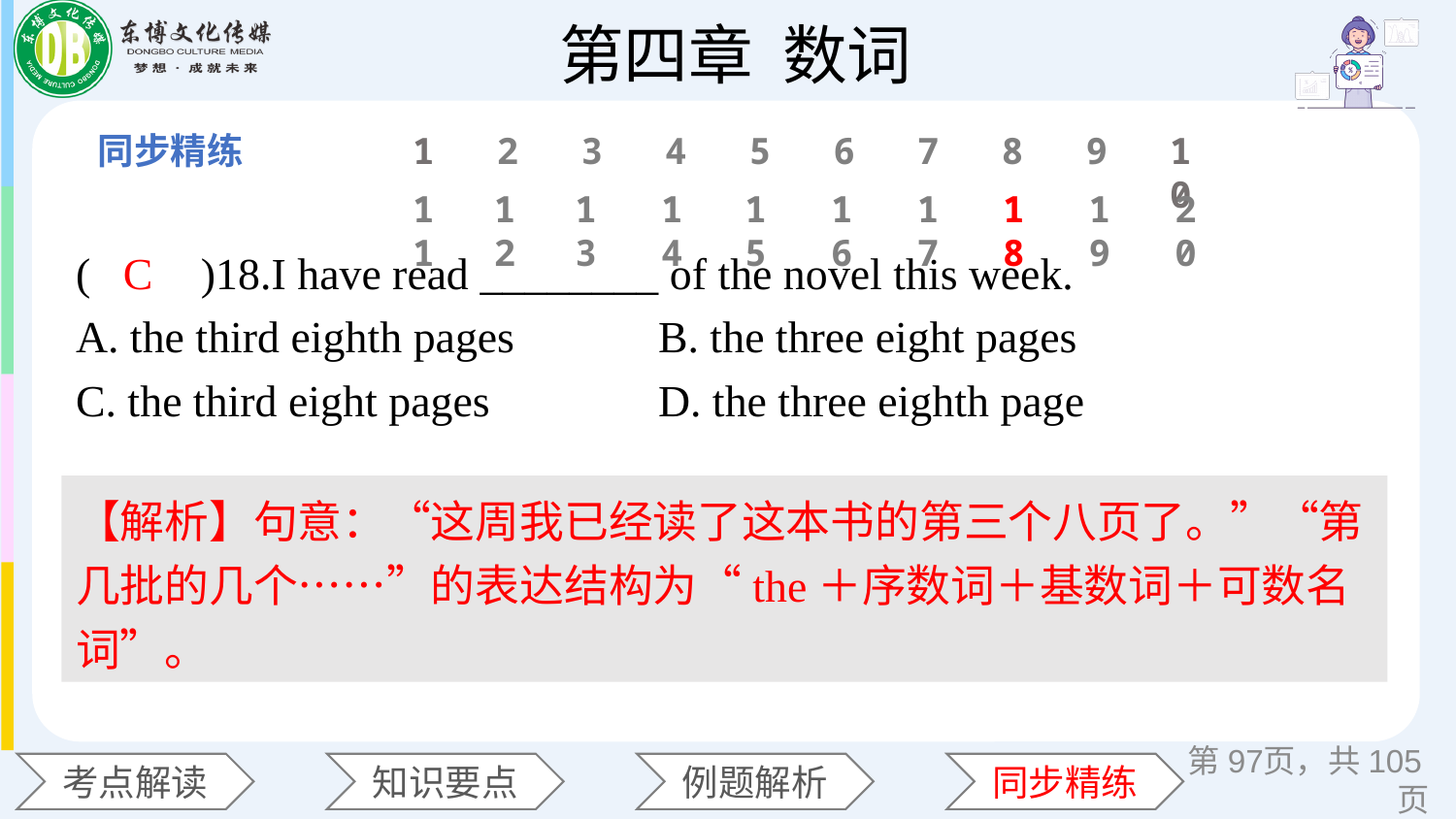

1
2
3
4
5
6
7
8
9
10
11
12
13
14
15
16
17
18
19
20
(　　)18.I have read ________ of the novel this week.
A. the third eighth pages    	B. the three eight pages
C. the third eight pages    	D. the three eighth page
C
【解析】句意：“这周我已经读了这本书的第三个八页了。”“第几批的几个……”的表达结构为“the＋序数词＋基数词＋可数名词”。
第97页，共105页